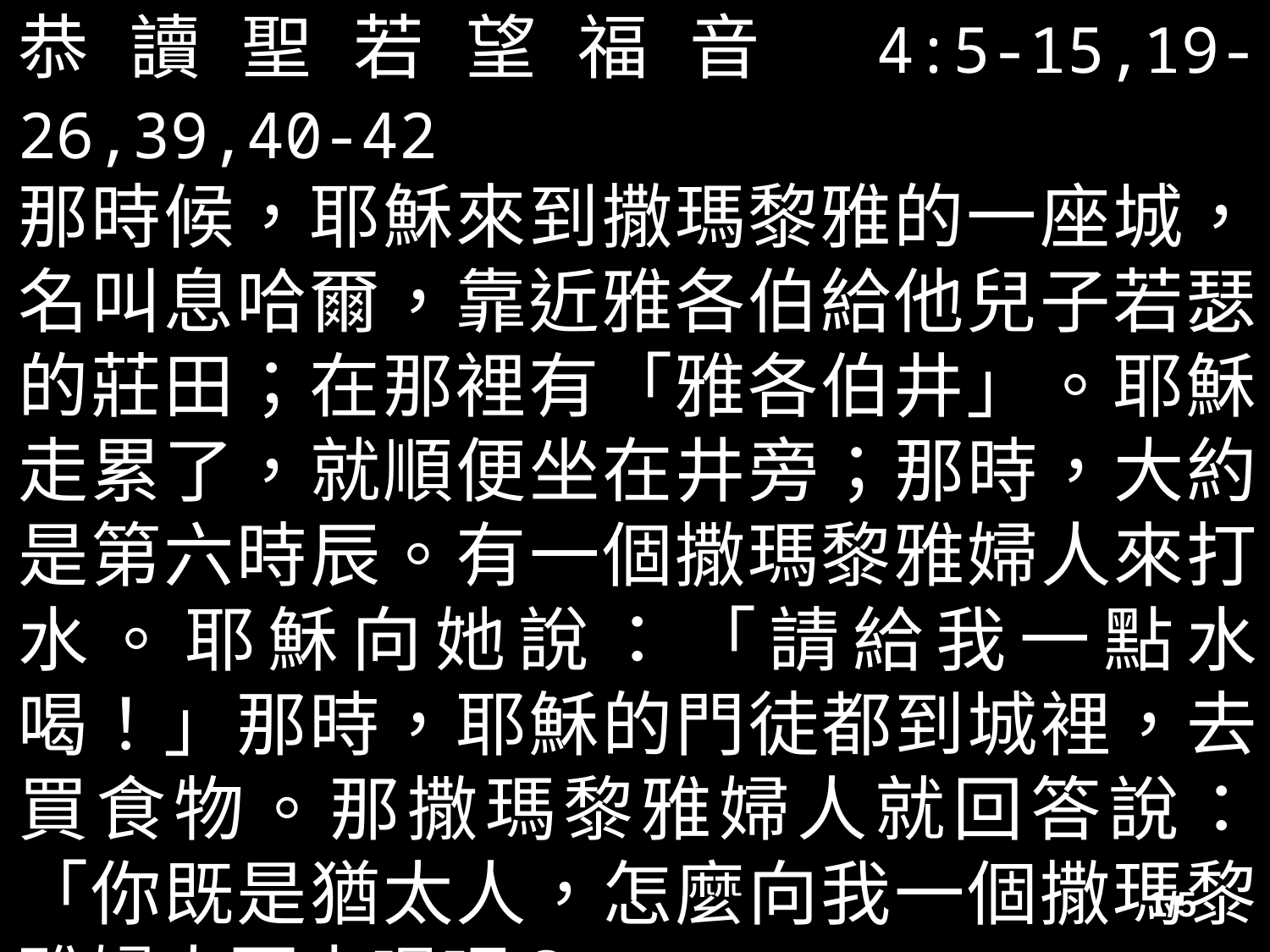

恭讀聖若望福音 4:5-15,19-26,39,40-42
那時候，耶穌來到撒瑪黎雅的一座城，名叫息哈爾，靠近雅各伯給他兒子若瑟的莊田；在那裡有「雅各伯井」。耶穌走累了，就順便坐在井旁；那時，大約是第六時辰。有一個撒瑪黎雅婦人來打水。耶穌向她說：「請給我一點水喝！」那時，耶穌的門徒都到城裡，去買食物。那撒瑪黎雅婦人就回答說：「你既是猶太人，怎麼向我一個撒瑪黎雅婦人要水喝呢？」
1/5